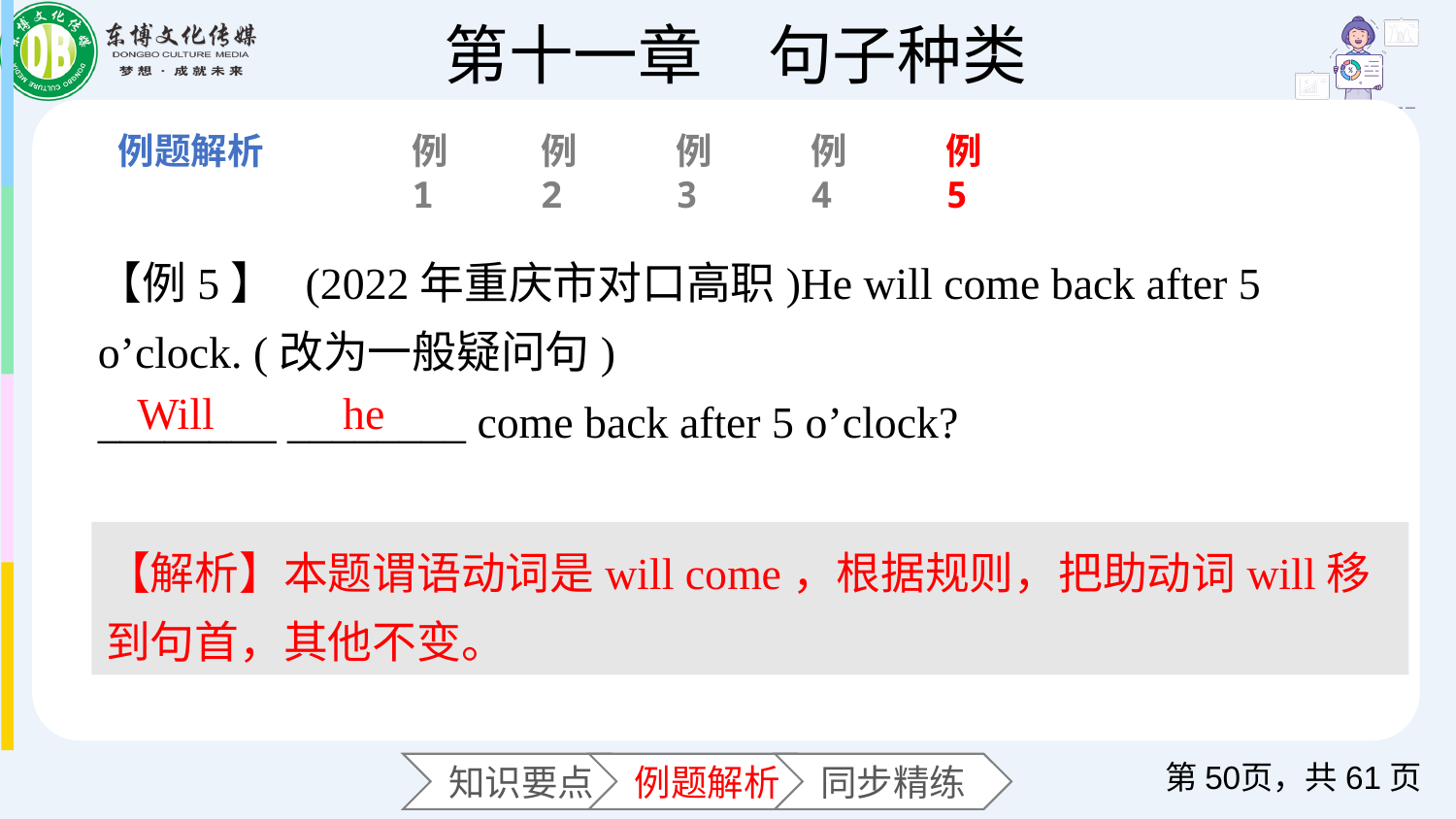

例1
例2
例3
例4
例5
【例5】  (2022年重庆市对口高职)He will come back after 5 o’clock. (改为一般疑问句)
________ ________ come back after 5 o’clock?

Will
he
【解析】本题谓语动词是will come，根据规则，把助动词will移到句首，其他不变。